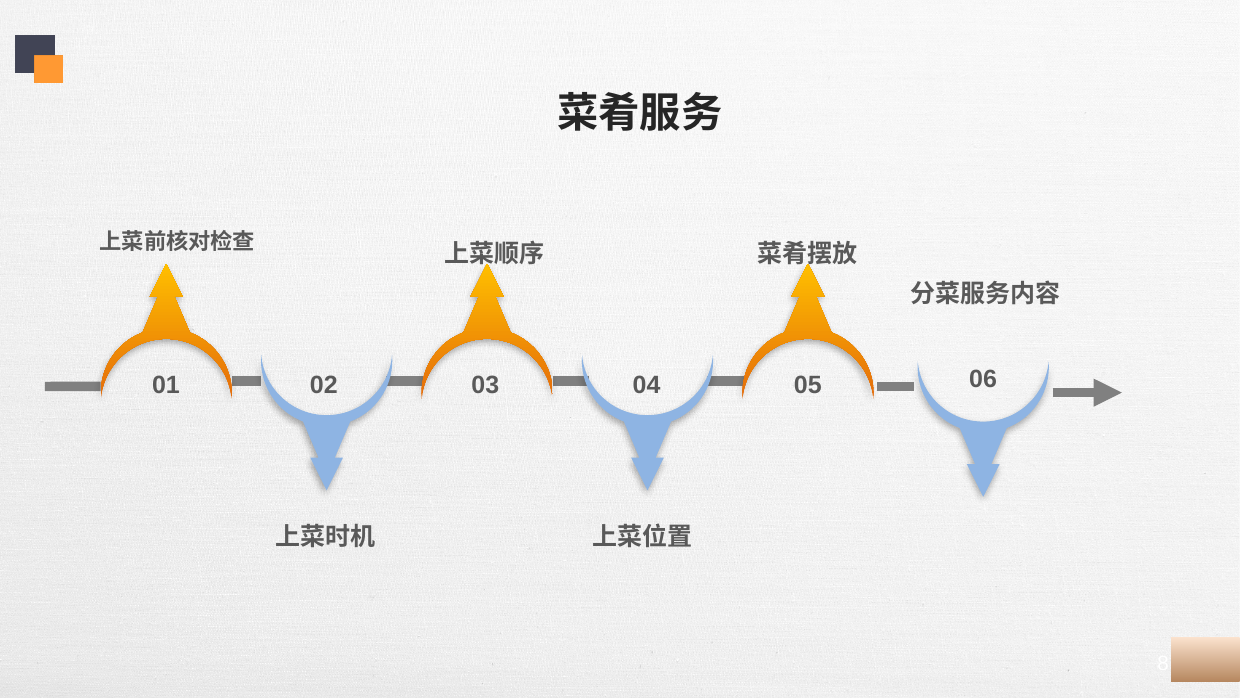

# 菜肴服务
上菜前核对检查

上菜顺序

菜肴摆放

分菜服务内容

06

02
03
04
05
01

上菜时机

上菜位置